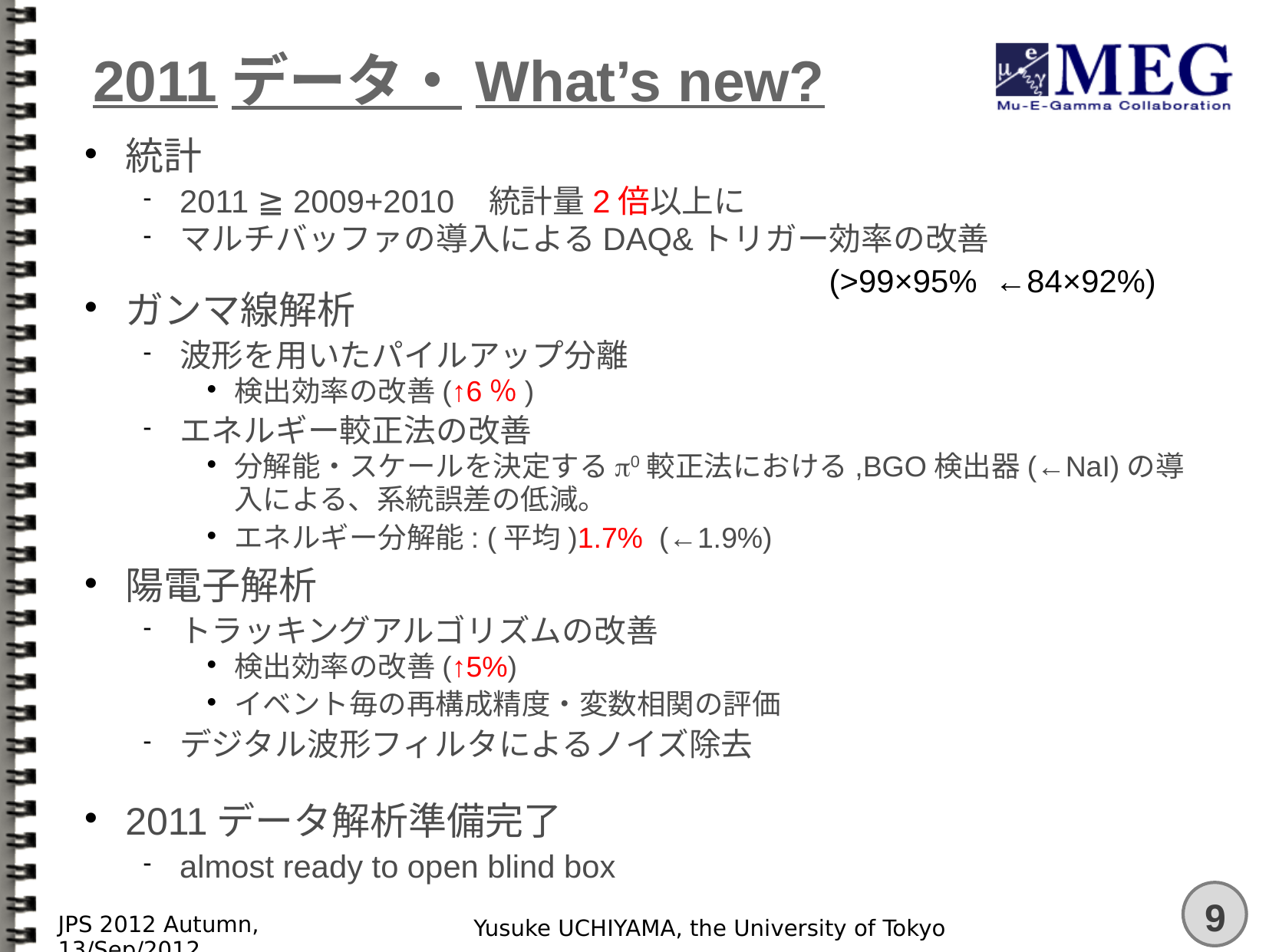

# 2011データ・What’s new?
統計
2011 ≧ 2009+2010   統計量2倍以上に
マルチバッファの導入によるDAQ&トリガー効率の改善

ガンマ線解析
波形を用いたパイルアップ分離
検出効率の改善(↑6％)
エネルギー較正法の改善
分解能・スケールを決定するπ0較正法における,BGO検出器(←NaI)の導入による、系統誤差の低減。
エネルギー分解能: (平均)1.7%  (←1.9%)
陽電子解析
トラッキングアルゴリズムの改善
検出効率の改善(↑5%)
イベント毎の再構成精度・変数相関の評価
デジタル波形フィルタによるノイズ除去

2011データ解析準備完了
almost ready to open blind box

(>99×95%  ←84×92%)
Yusuke UCHIYAMA, the University of Tokyo